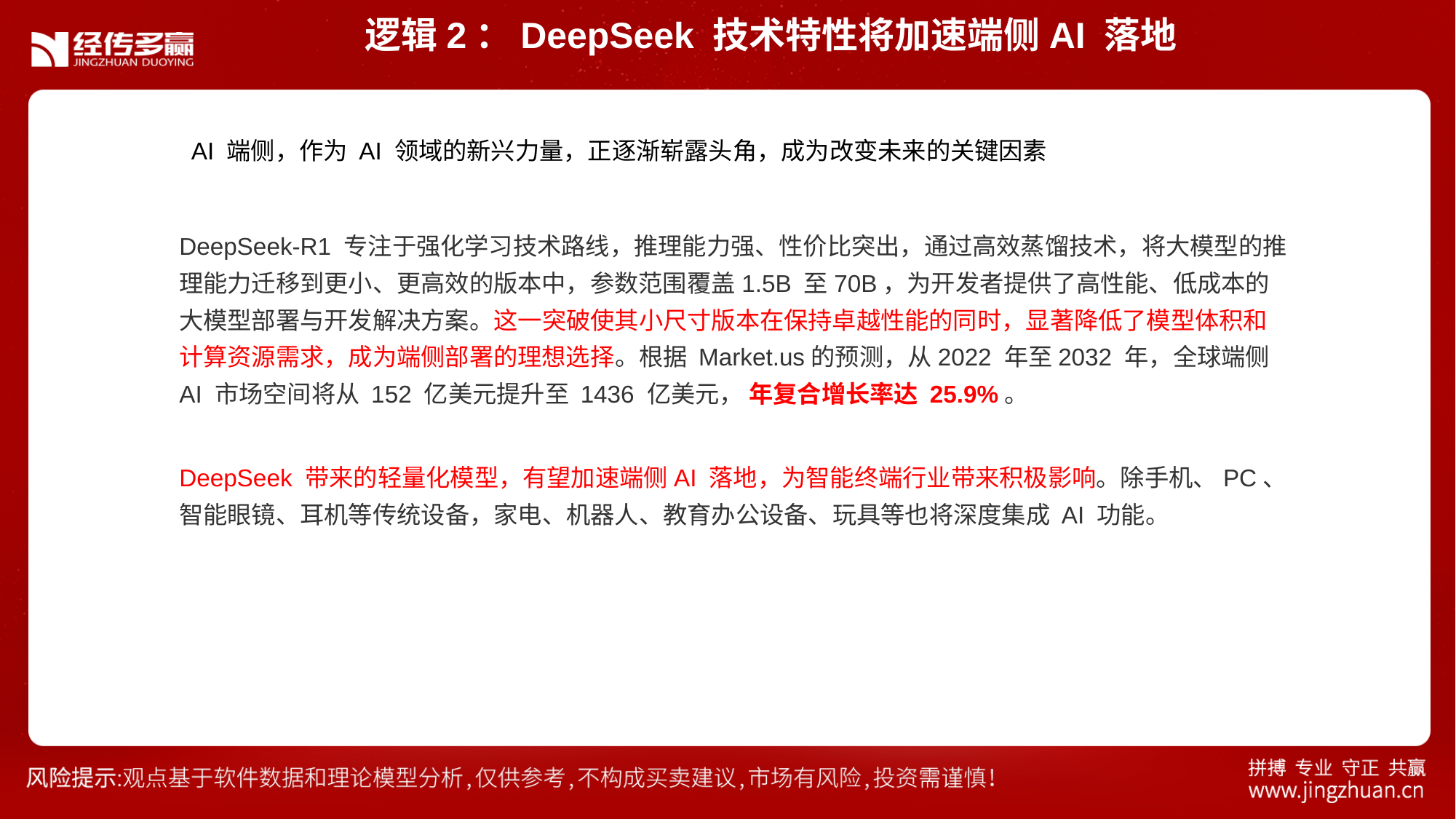

逻辑2：DeepSeek 技术特性将加速端侧AI 落地
AI 端侧，作为 AI 领域的新兴力量，正逐渐崭露头角，成为改变未来的关键因素
DeepSeek-R1 专注于强化学习技术路线，推理能力强、性价比突出，通过高效蒸馏技术，将大模型的推理能力迁移到更小、更高效的版本中，参数范围覆盖1.5B 至70B，为开发者提供了高性能、低成本的大模型部署与开发解决方案。这一突破使其小尺寸版本在保持卓越性能的同时，显著降低了模型体积和计算资源需求，成为端侧部署的理想选择。根据 Market.us的预测，从2022 年至2032 年，全球端侧 AI 市场空间将从 152 亿美元提升至 1436 亿美元， 年复合增长率达 25.9%。
DeepSeek 带来的轻量化模型，有望加速端侧AI 落地，为智能终端行业带来积极影响。除手机、PC、智能眼镜、耳机等传统设备，家电、机器人、教育办公设备、玩具等也将深度集成 AI 功能。